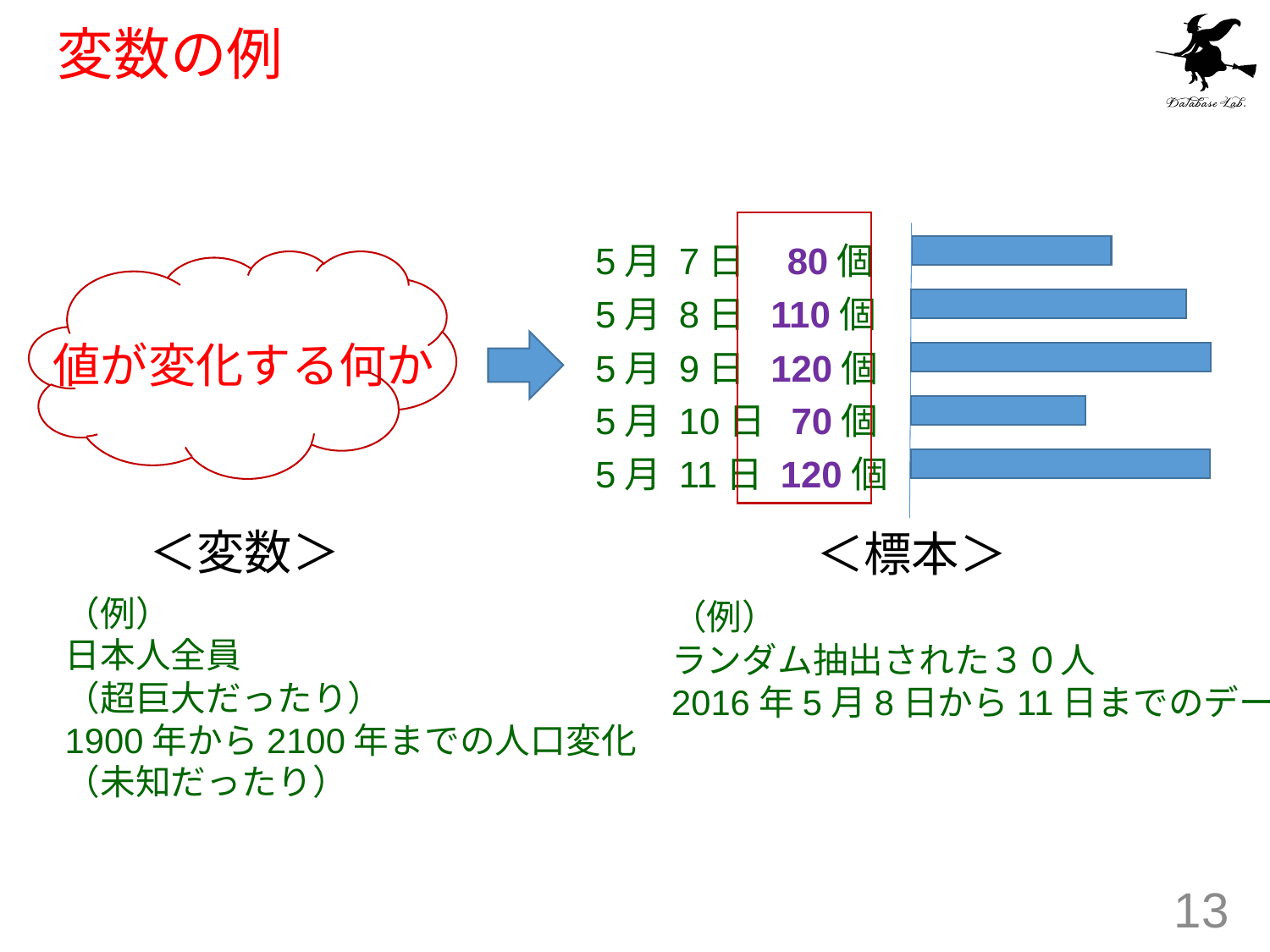

# 変数の例

5月 7日    80個
5月 8日  110個
5月 9日  120個
5月 10日  70個
5月 11日 120個

値が変化する何か

＜変数＞
＜標本＞
（例）
日本人全員
（超巨大だったり）
1900年から2100年までの人口変化
（未知だったり）
（例）
ランダム抽出された３０人
2016年5月8日から11日までのデータ
13